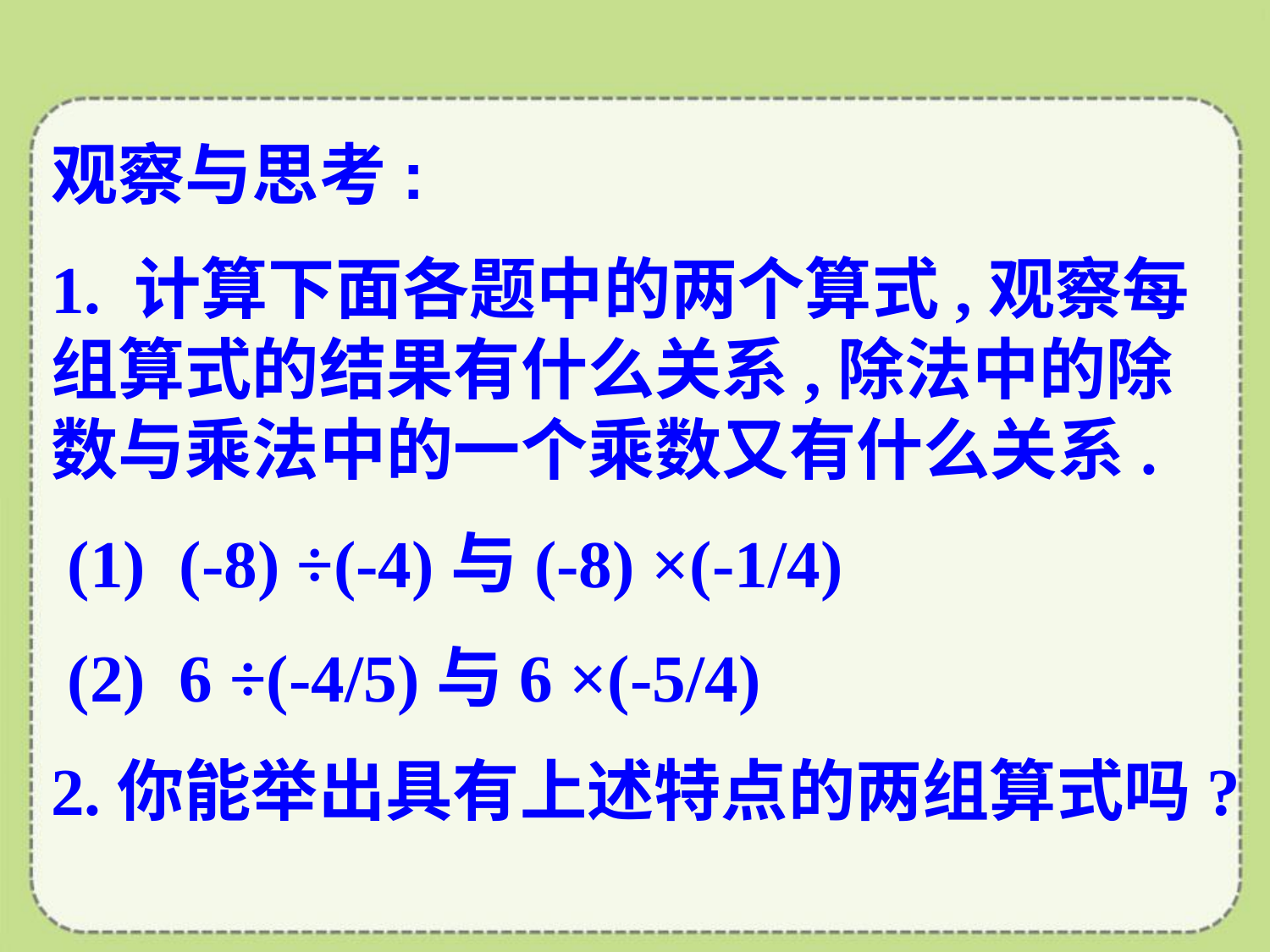

观察与思考:
1. 计算下面各题中的两个算式,观察每组算式的结果有什么关系,除法中的除数与乘法中的一个乘数又有什么关系.
 (1)  (-8) ÷(-4)与(-8) ×(-1/4)
 (2)  6 ÷(-4/5)与6 ×(-5/4)
2.你能举出具有上述特点的两组算式吗?